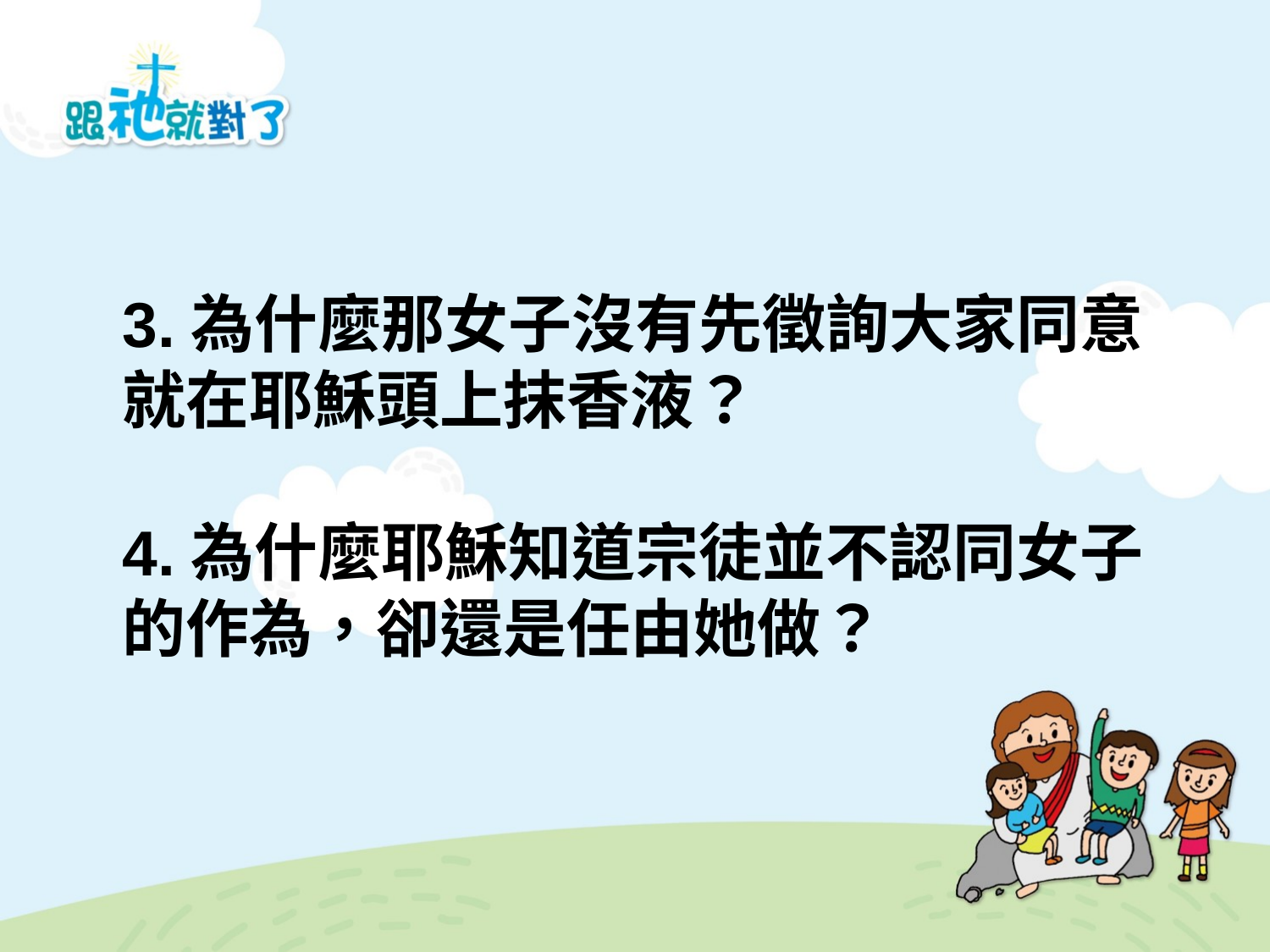

3.為什麼那女子沒有先徵詢大家同意就在耶穌頭上抹香液？

4.為什麼耶穌知道宗徒並不認同女子的作為，卻還是任由她做？